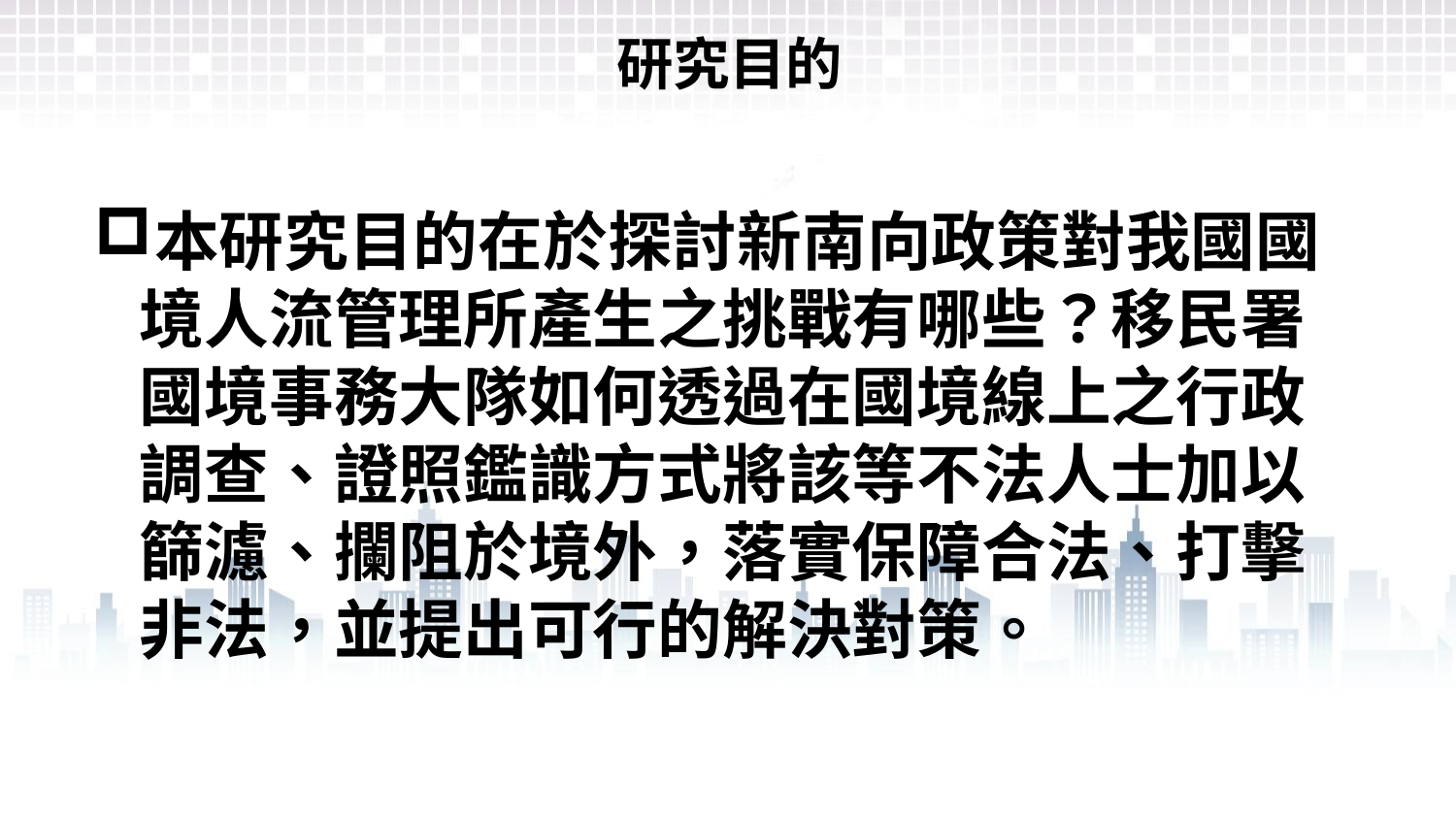

研究目的

本研究目的在於探討新南向政策對我國國境人流管理所產生之挑戰有哪些？移民署國境事務大隊如何透過在國境線上之行政調查、證照鑑識方式將該等不法人士加以篩濾、攔阻於境外，落實保障合法、打擊非法，並提出可行的解決對策。